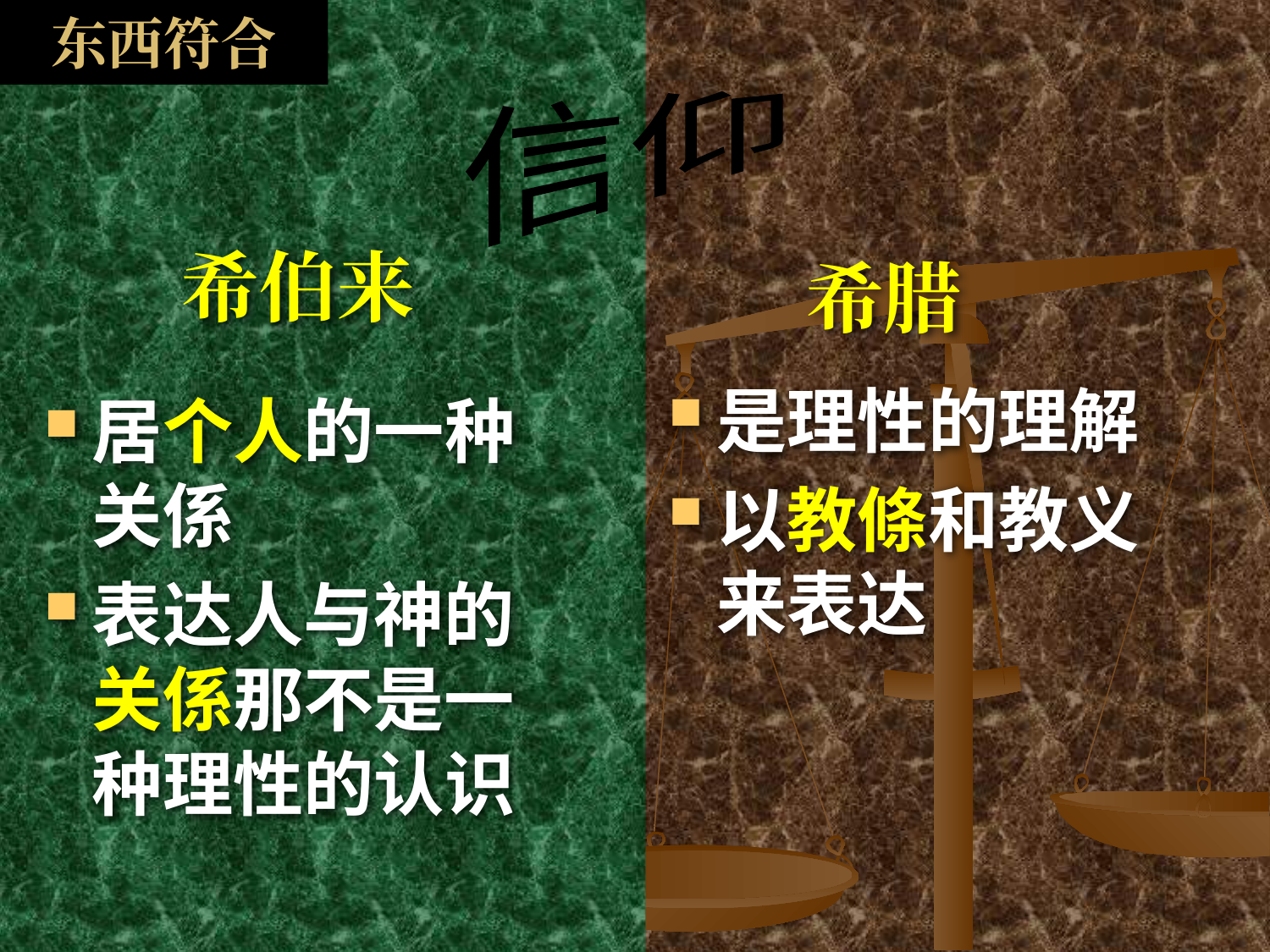

# 东西符合
信仰
希伯来
希腊
是理性的理解
以教條和教义来表达
居个人的一种关係
表达人与神的关係那不是一种理性的认识